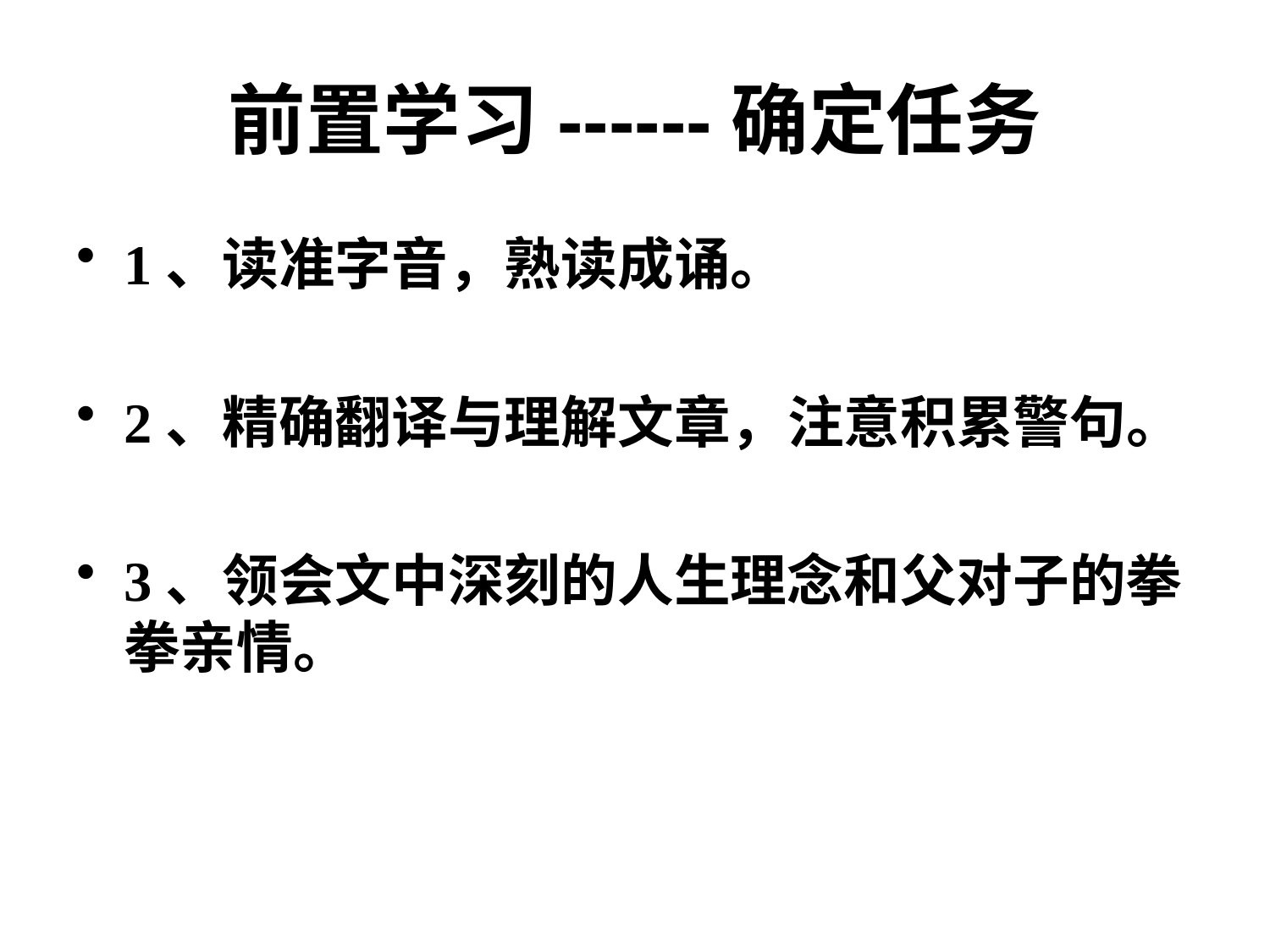

# 前置学习------确定任务
1、读准字音，熟读成诵。

2、精确翻译与理解文章，注意积累警句。

3、领会文中深刻的人生理念和父对子的拳拳亲情。